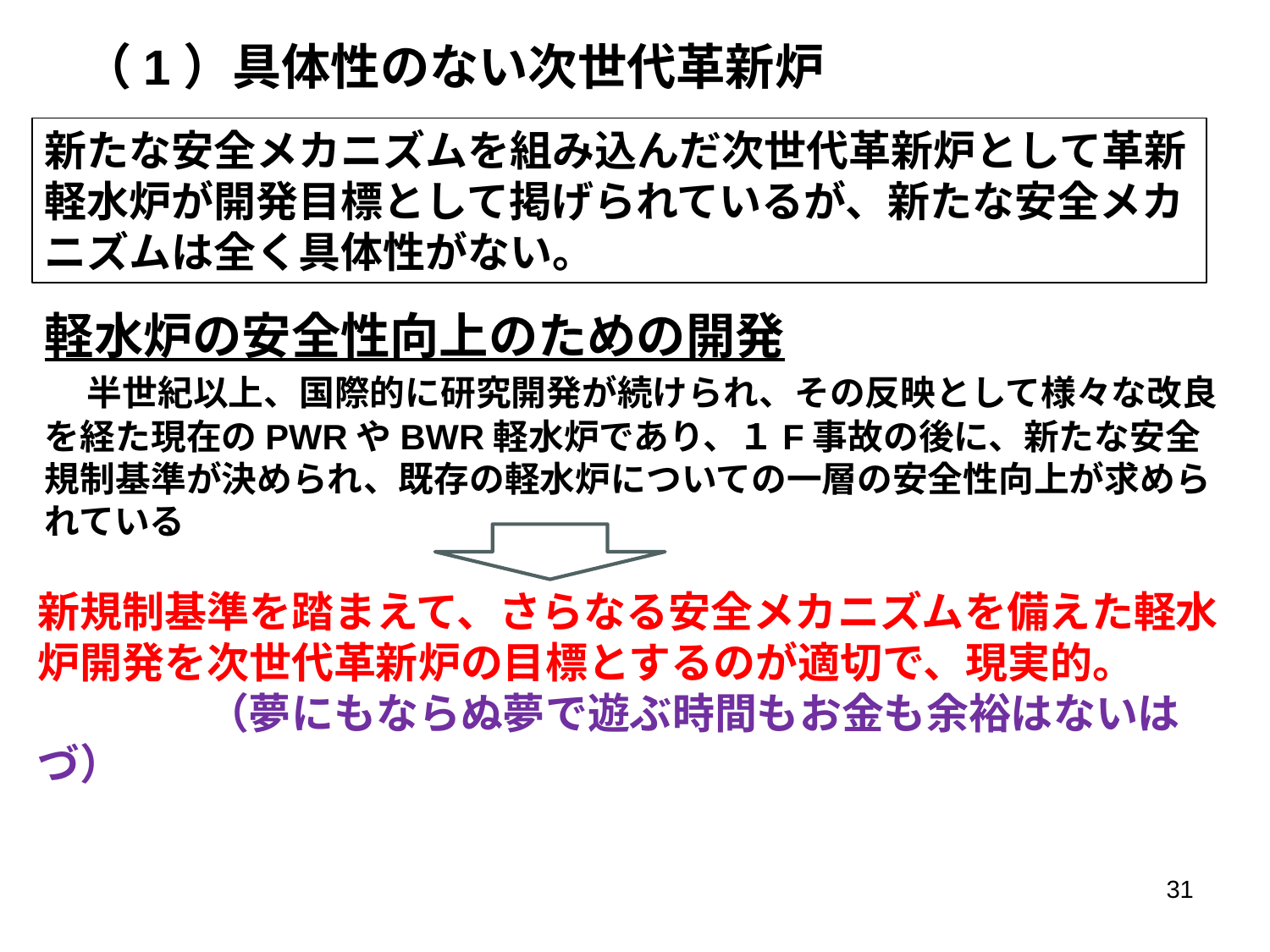

# （1）具体性のない次世代革新炉
新たな安全メカニズムを組み込んだ次世代革新炉として革新軽水炉が開発目標として掲げられているが、新たな安全メカニズムは全く具体性がない。
軽水炉の安全性向上のための開発
　半世紀以上、国際的に研究開発が続けられ、その反映として様々な改良を経た現在のPWRやBWR軽水炉であり、１F事故の後に、新たな安全規制基準が決められ、既存の軽水炉についての一層の安全性向上が求められている

新規制基準を踏まえて、さらなる安全メカニズムを備えた軽水炉開発を次世代革新炉の目標とするのが適切で、現実的。
　　　　（夢にもならぬ夢で遊ぶ時間もお金も余裕はないはづ）

31